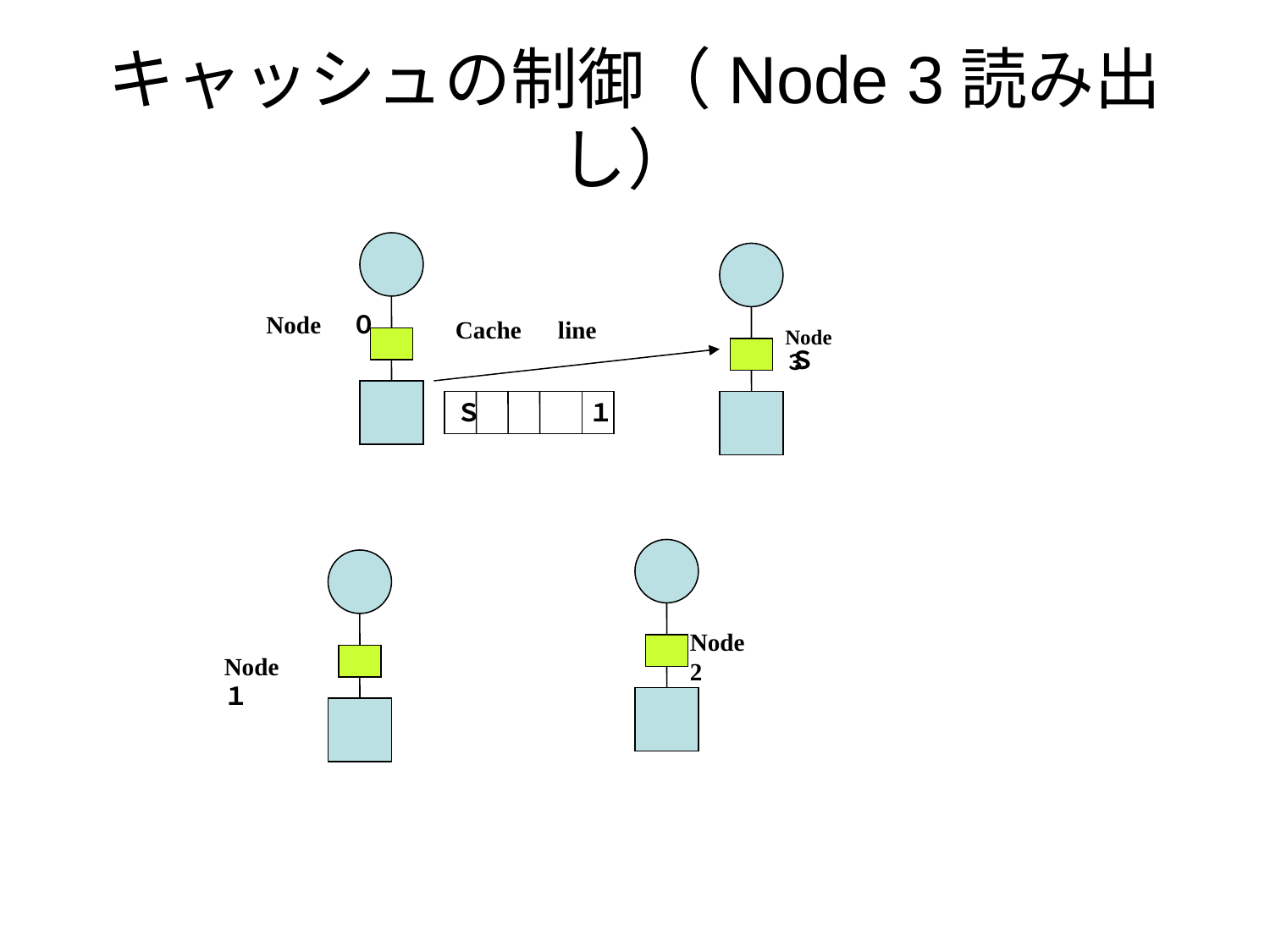

# キャッシュの制御（Node 3読み出し）

Node　０
Cache　line

Node　３
Ｓ

Ｓ

１

Node　2
Node　１